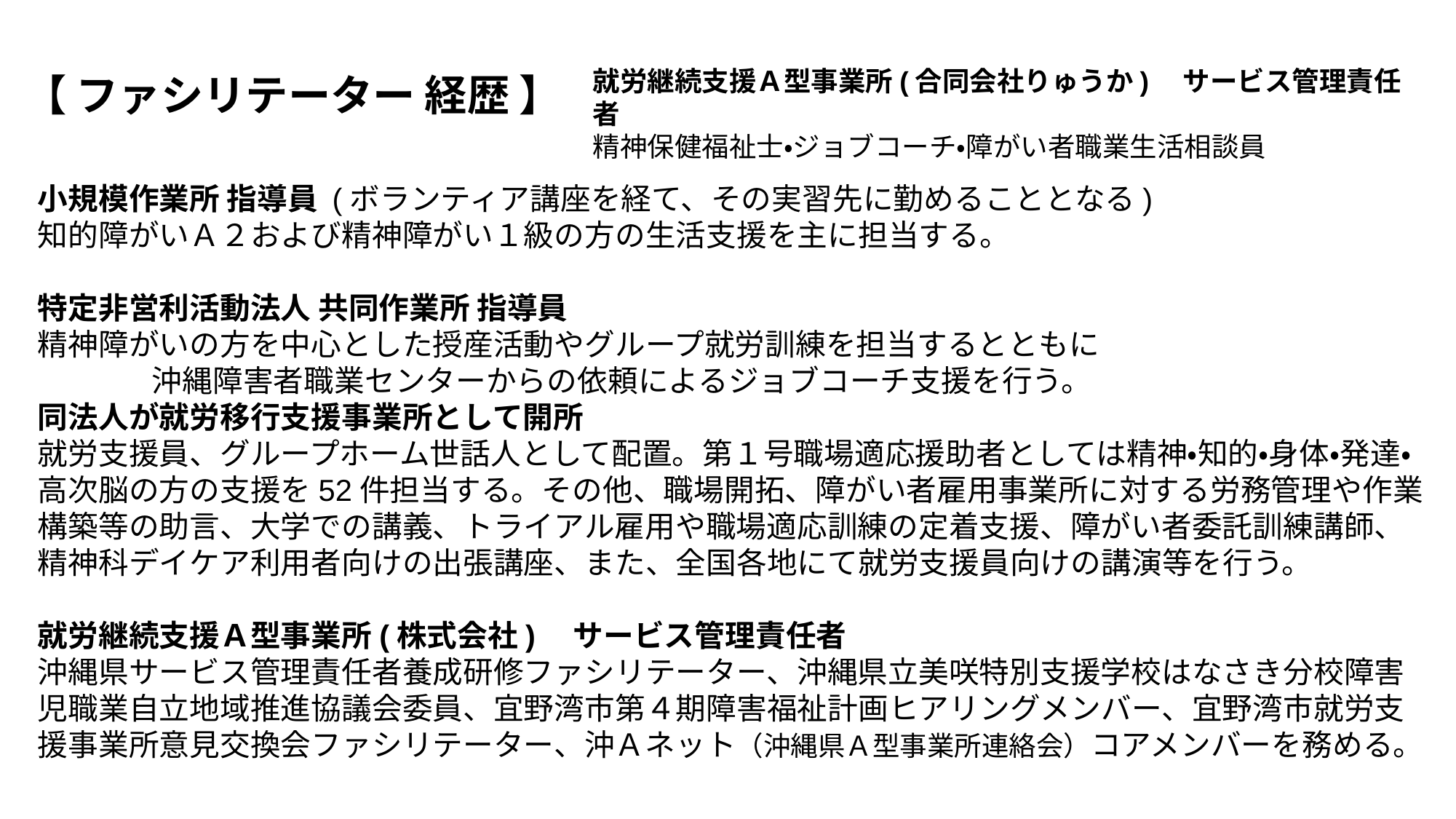

# 【 ファシリテーター 経歴 】
就労継続支援Ａ型事業所(合同会社りゅうか)　サービス管理責任者
精神保健福祉士・ジョブコーチ・障がい者職業生活相談員
小規模作業所 指導員 (ボランティア講座を経て、その実習先に勤めることとなる)
知的障がいＡ２および精神障がい１級の方の生活支援を主に担当する。

特定非営利活動法人 共同作業所 指導員
精神障がいの方を中心とした授産活動やグループ就労訓練を担当するとともに                                                                  沖縄障害者職業センターからの依頼によるジョブコーチ支援を行う。
同法人が就労移行支援事業所として開所
就労支援員、グループホーム世話人として配置。第１号職場適応援助者としては精神・知的・身体・発達・高次脳の方の支援を52件担当する。その他、職場開拓、障がい者雇用事業所に対する労務管理や作業構築等の助言、大学での講義、トライアル雇用や職場適応訓練の定着支援、障がい者委託訓練講師、精神科デイケア利用者向けの出張講座、また、全国各地にて就労支援員向けの講演等を行う。

就労継続支援Ａ型事業所(株式会社)　サービス管理責任者
沖縄県サービス管理責任者養成研修ファシリテーター、沖縄県立美咲特別支援学校はなさき分校障害児職業自立地域推進協議会委員、宜野湾市第４期障害福祉計画ヒアリングメンバー、宜野湾市就労支援事業所意見交換会ファシリテーター、沖Ａネット（沖縄県Ａ型事業所連絡会）コアメンバーを務める。